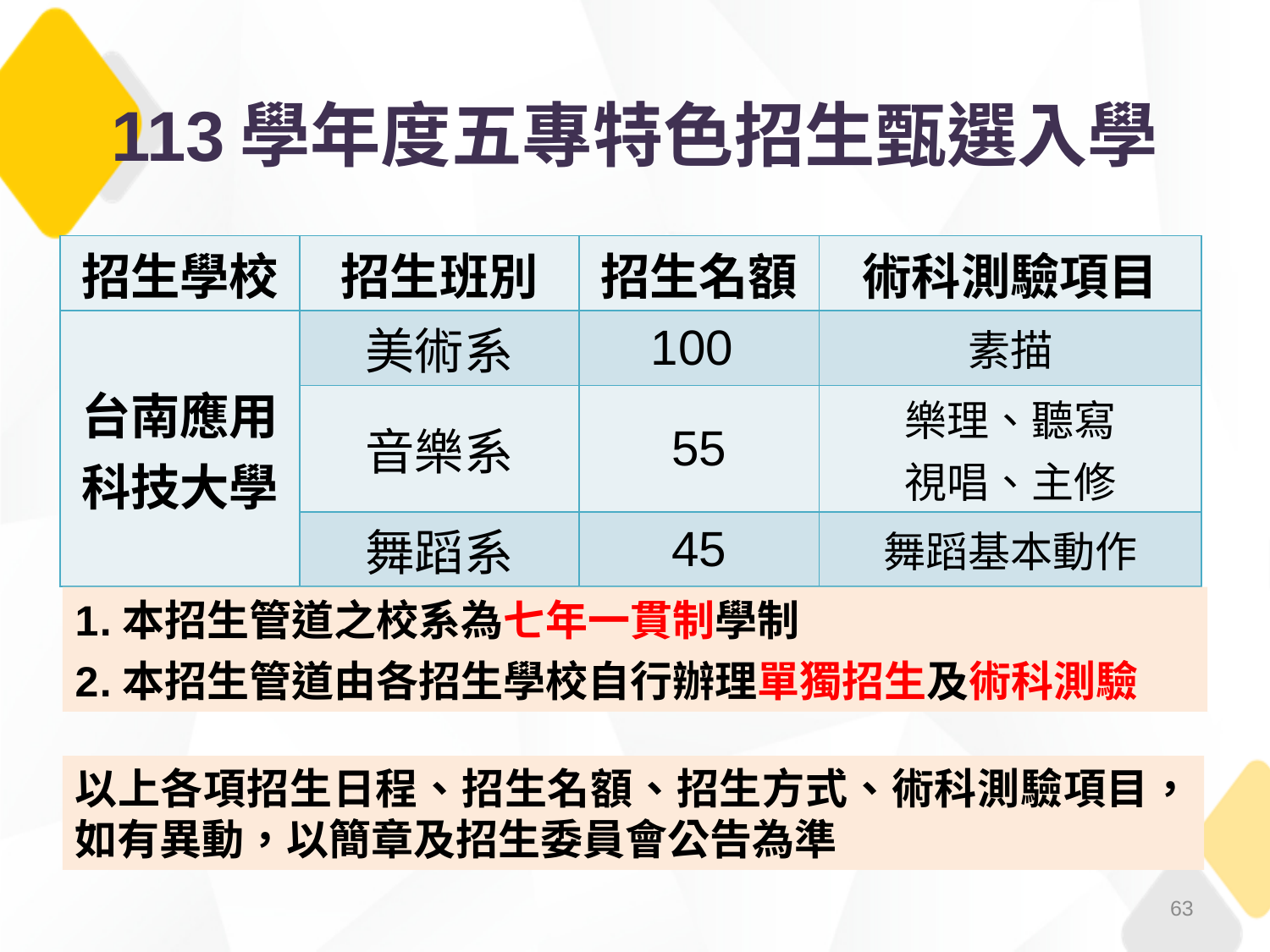

113學年度五專特色招生甄選入學
| 招生學校 | 招生班別 | 招生名額 | 術科測驗項目 |
| --- | --- | --- | --- |
| 台南應用 科技大學 | 美術系 | 100 | 素描 |
|  | 音樂系 | 55 | 樂理、聽寫 視唱、主修 |
|  | 舞蹈系 | 45 | 舞蹈基本動作 |
本招生管道之校系為七年一貫制學制
本招生管道由各招生學校自行辦理單獨招生及術科測驗
以上各項招生日程、招生名額、招生方式、術科測驗項目，如有異動，以簡章及招生委員會公告為準
63